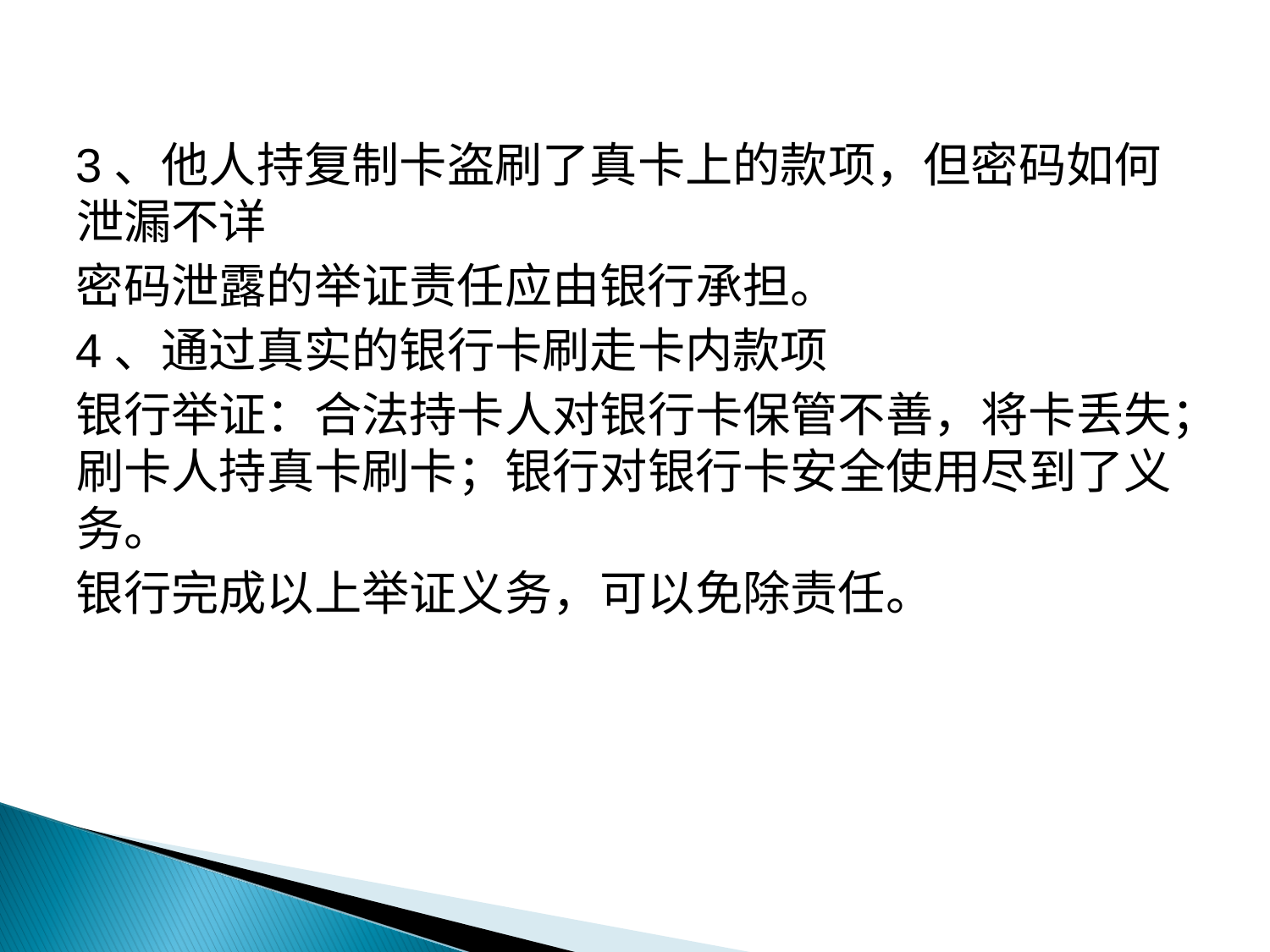

3、他人持复制卡盗刷了真卡上的款项，但密码如何泄漏不详
密码泄露的举证责任应由银行承担。
4、通过真实的银行卡刷走卡内款项
银行举证：合法持卡人对银行卡保管不善，将卡丢失；刷卡人持真卡刷卡；银行对银行卡安全使用尽到了义务。
银行完成以上举证义务，可以免除责任。